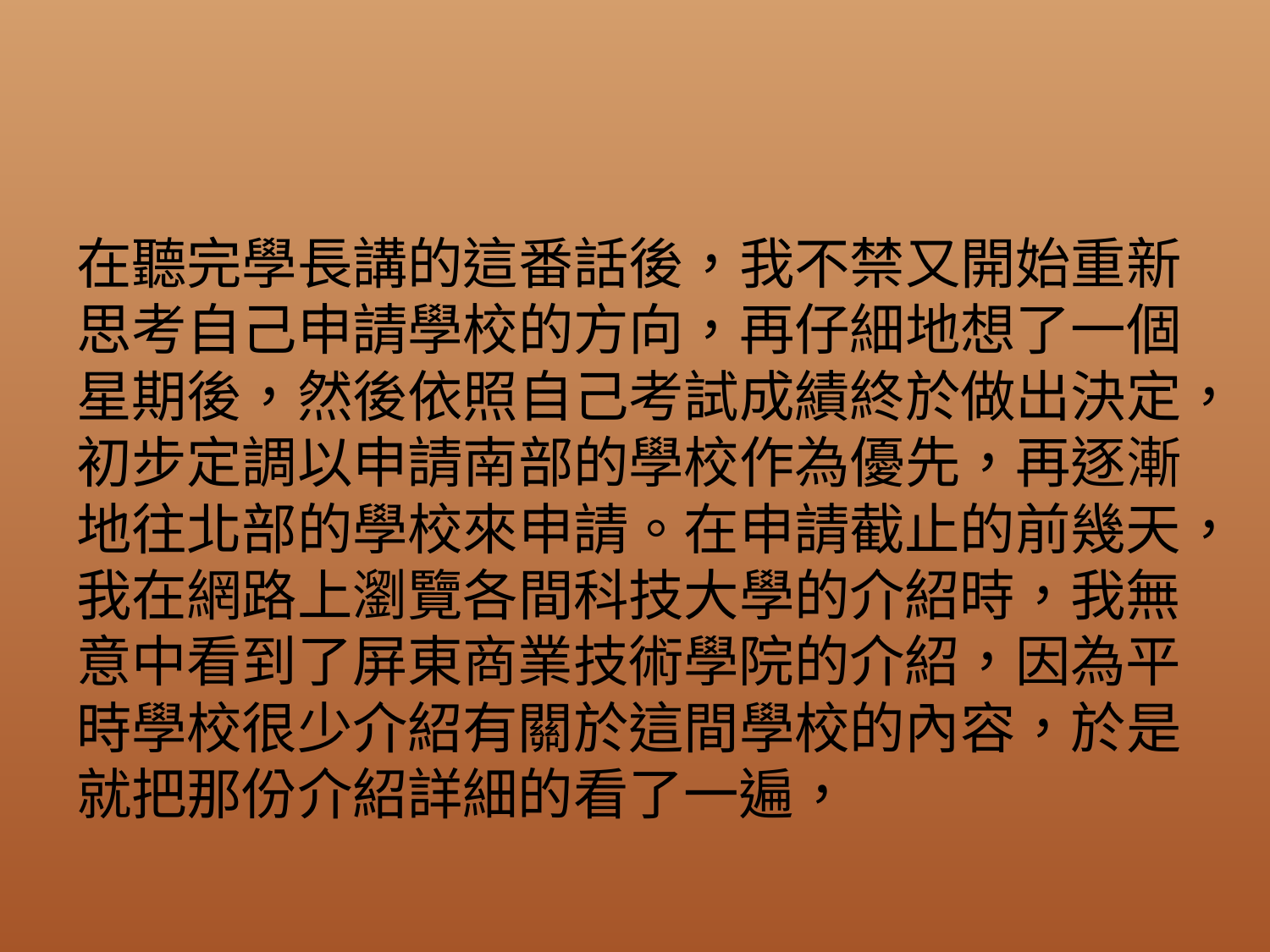

#
在聽完學長講的這番話後，我不禁又開始重新思考自己申請學校的方向，再仔細地想了一個星期後，然後依照自己考試成績終於做出決定，初步定調以申請南部的學校作為優先，再逐漸地往北部的學校來申請。在申請截止的前幾天，我在網路上瀏覽各間科技大學的介紹時，我無意中看到了屏東商業技術學院的介紹，因為平時學校很少介紹有關於這間學校的內容，於是就把那份介紹詳細的看了一遍，